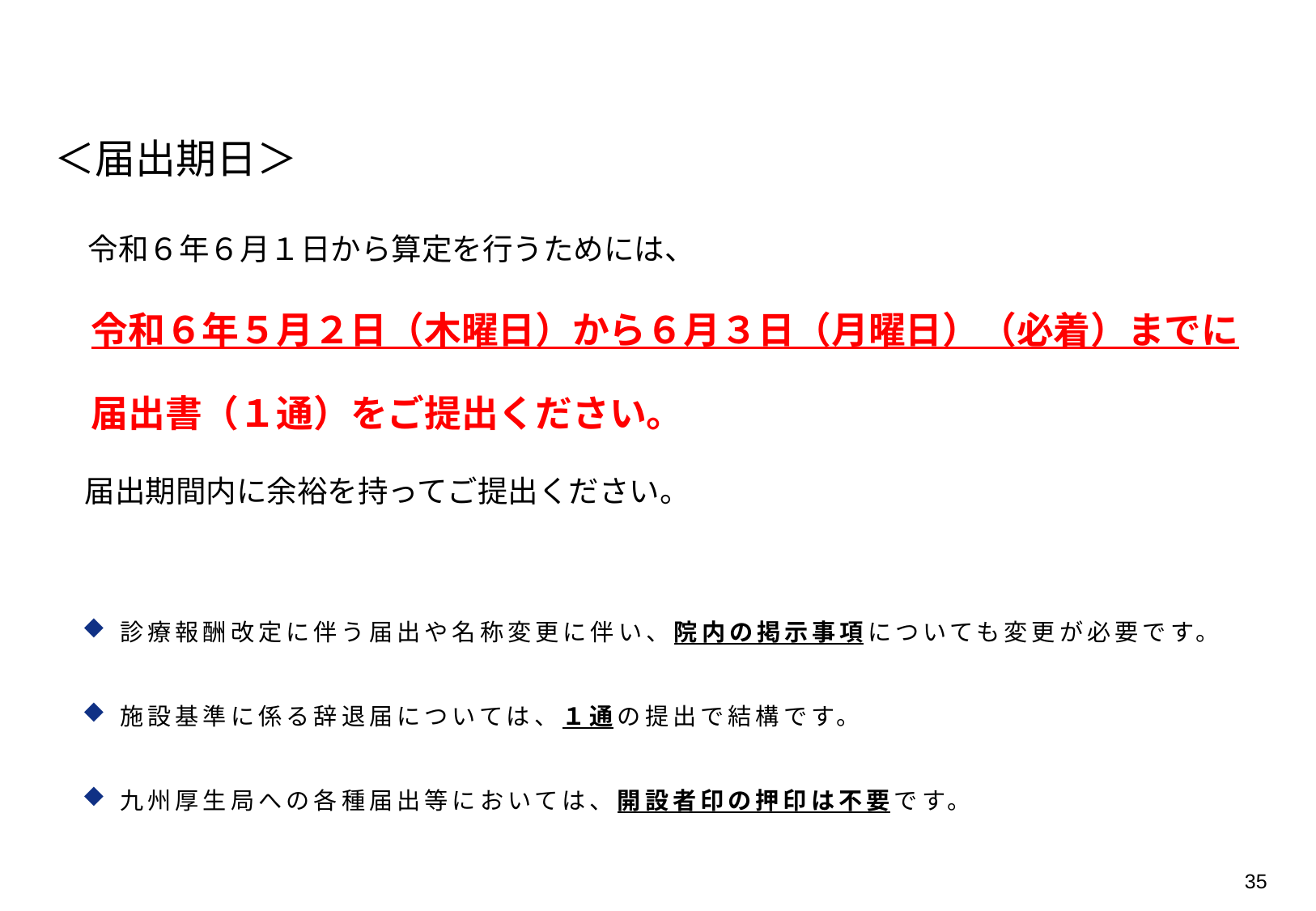

＜届出期日＞
　令和６年６月１日から算定を行うためには、
　令和６年５月２日（木曜日）から６月３日（月曜日）（必着）までに
　届出書（１通）をご提出ください。
　届出期間内に余裕を持ってご提出ください。

診療報酬改定に伴う届出や名称変更に伴い、院内の掲示事項についても変更が必要です。
施設基準に係る辞退届については、１通の提出で結構です。
九州厚生局への各種届出等においては、開設者印の押印は不要です。
35